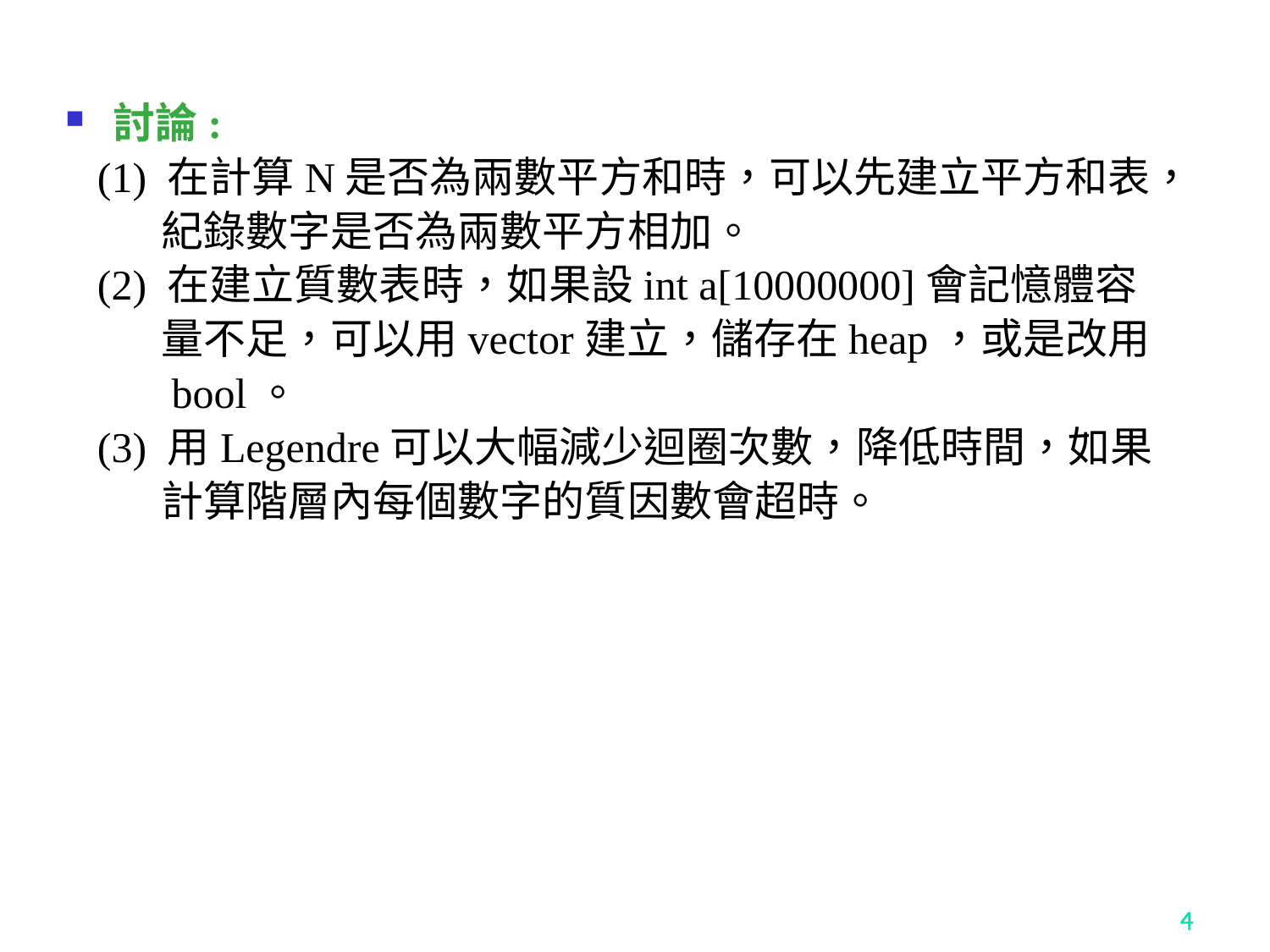

討論:
   (1) 在計算N是否為兩數平方和時，可以先建立平方和表，
         紀錄數字是否為兩數平方相加。
   (2) 在建立質數表時，如果設int a[10000000]會記憶體容
         量不足，可以用vector建立，儲存在heap，或是改用
          bool。
   (3) 用Legendre可以大幅減少迴圈次數，降低時間，如果
         計算階層內每個數字的質因數會超時。

4